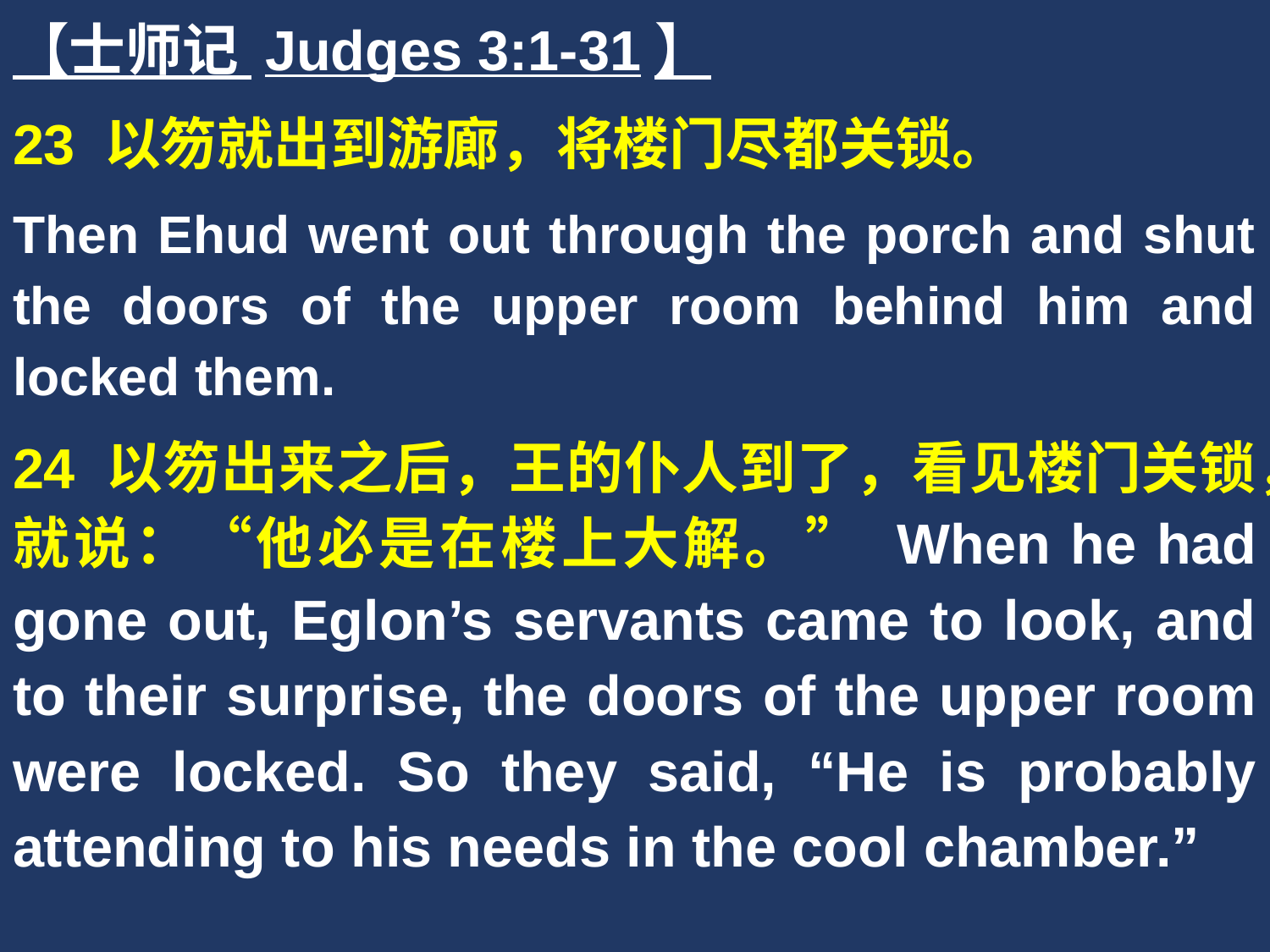

【士师记 Judges 3:1-31】
23 以笏就出到游廊，将楼门尽都关锁。
Then Ehud went out through the porch and shut the doors of the upper room behind him and locked them.
24 以笏出来之后，王的仆人到了，看见楼门关锁，就说：“他必是在楼上大解。” When he had gone out, Eglon’s servants came to look, and to their surprise, the doors of the upper room were locked. So they said, “He is probably attending to his needs in the cool chamber.”